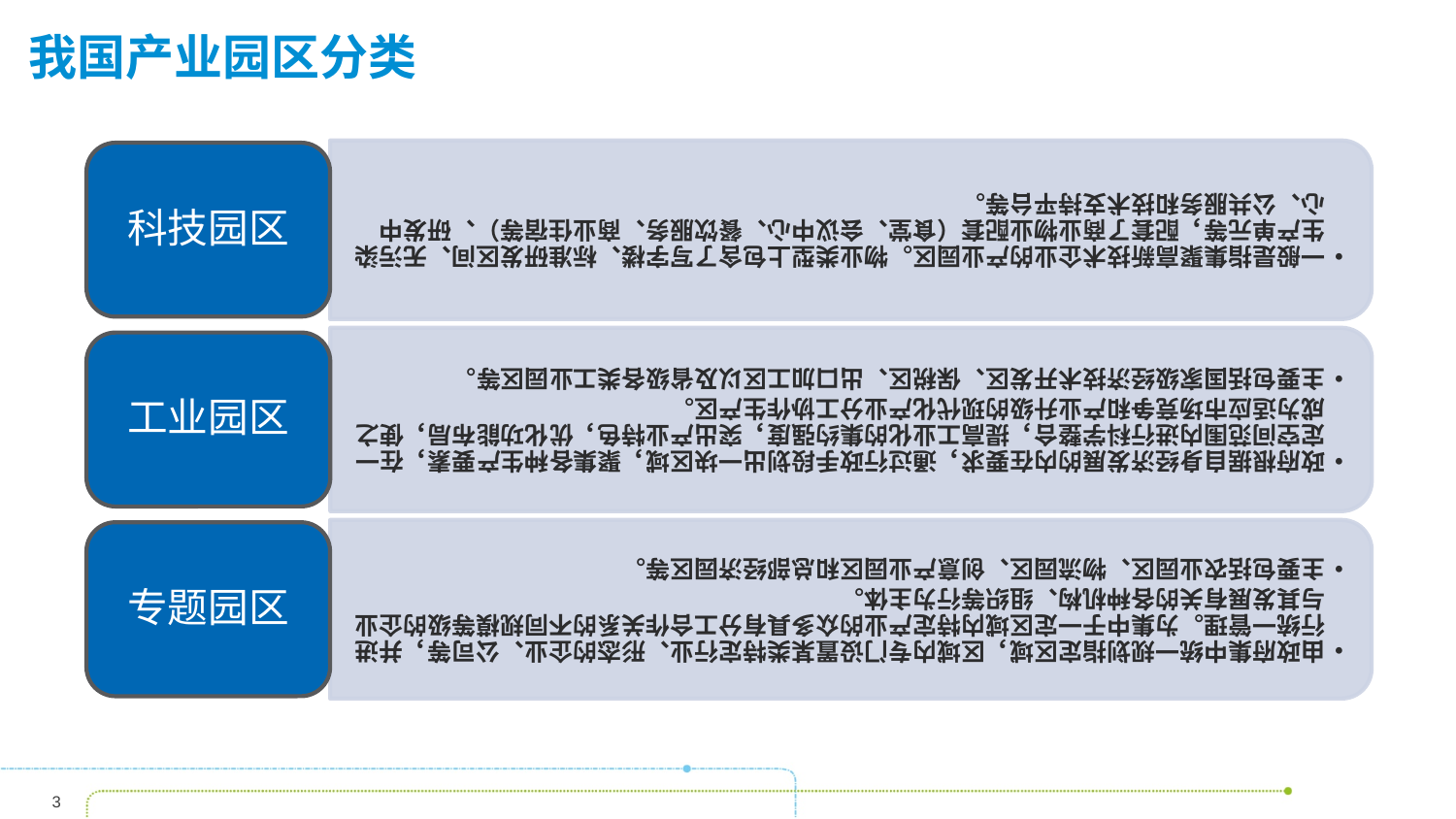

# 我国产业园区分类
一般是指集聚高新技术企业的产业园区。物业类型上包含了写字楼、标准研发区间、无污染生产单元等，配套了商业物业配套（食堂、会议中心、餐饮服务、商业住宿等）、研发中心、公共服务和技术支持平台等。
科技园区
政府根据自身经济发展的内在要求，通过行政手段划出一块区域，聚集各种生产要素，在一定空间范围内进行科学整合，提高工业化的集约强度，突出产业特色，优化功能布局，使之成为适应市场竞争和产业升级的现代化产业分工协作生产区。
主要包括国家级经济技术开发区、保税区、出口加工区以及省级各类工业园区等。
工业园区
由政府集中统一规划指定区域，区域内专门设置某类特定行业、形态的企业、公司等，并进行统一管理。为集中于一定区域内特定产业的众多具有分工合作关系的不同规模等级的企业与其发展有关的各种机构、组织等行为主体。
主要包括农业园区、物流园区、创意产业园区和总部经济园区等。
专题园区